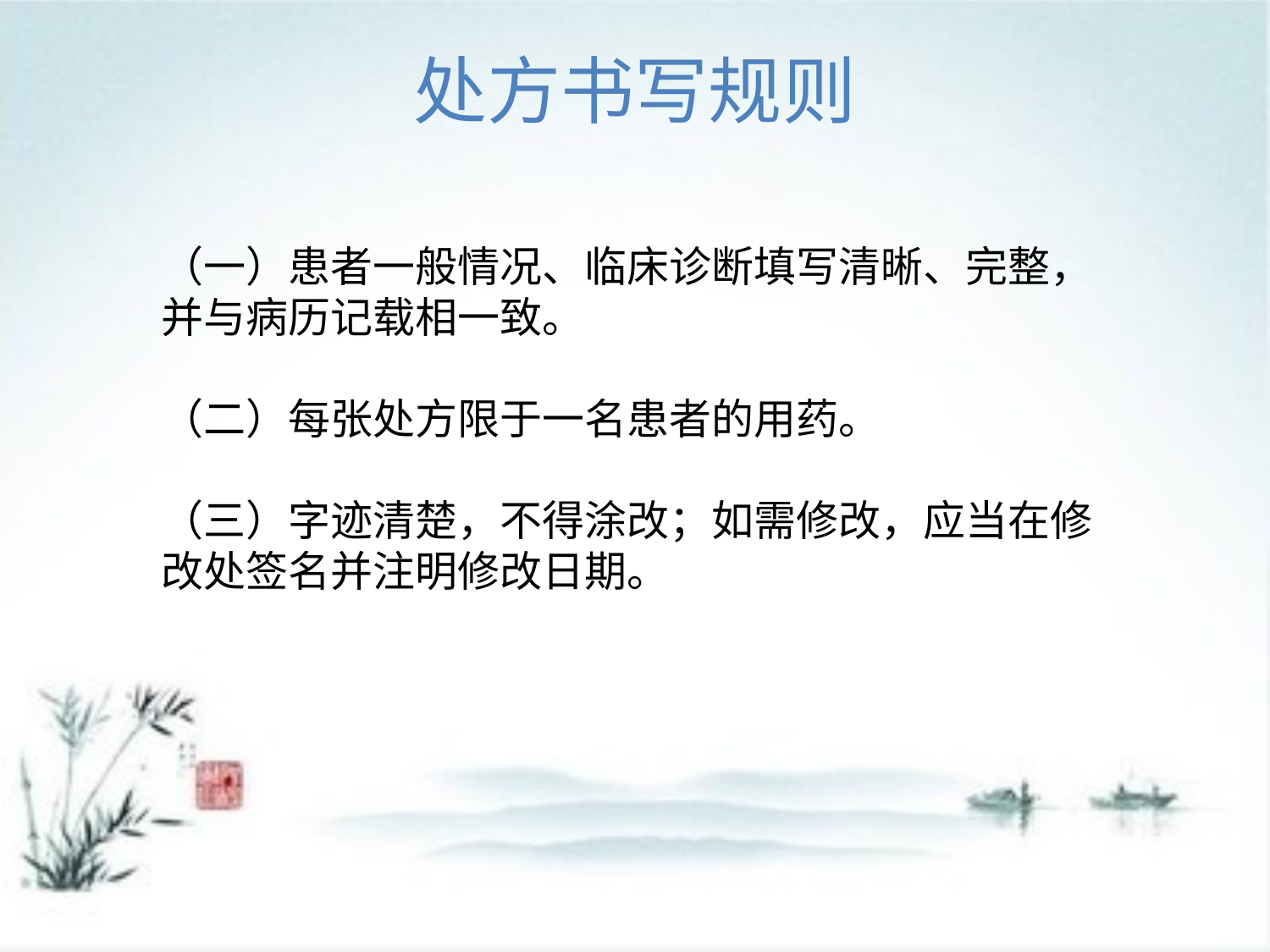

# 处方书写规则
（一）患者一般情况、临床诊断填写清晰、完整，并与病历记载相一致。

（二）每张处方限于一名患者的用药。

（三）字迹清楚，不得涂改；如需修改，应当在修改处签名并注明修改日期。